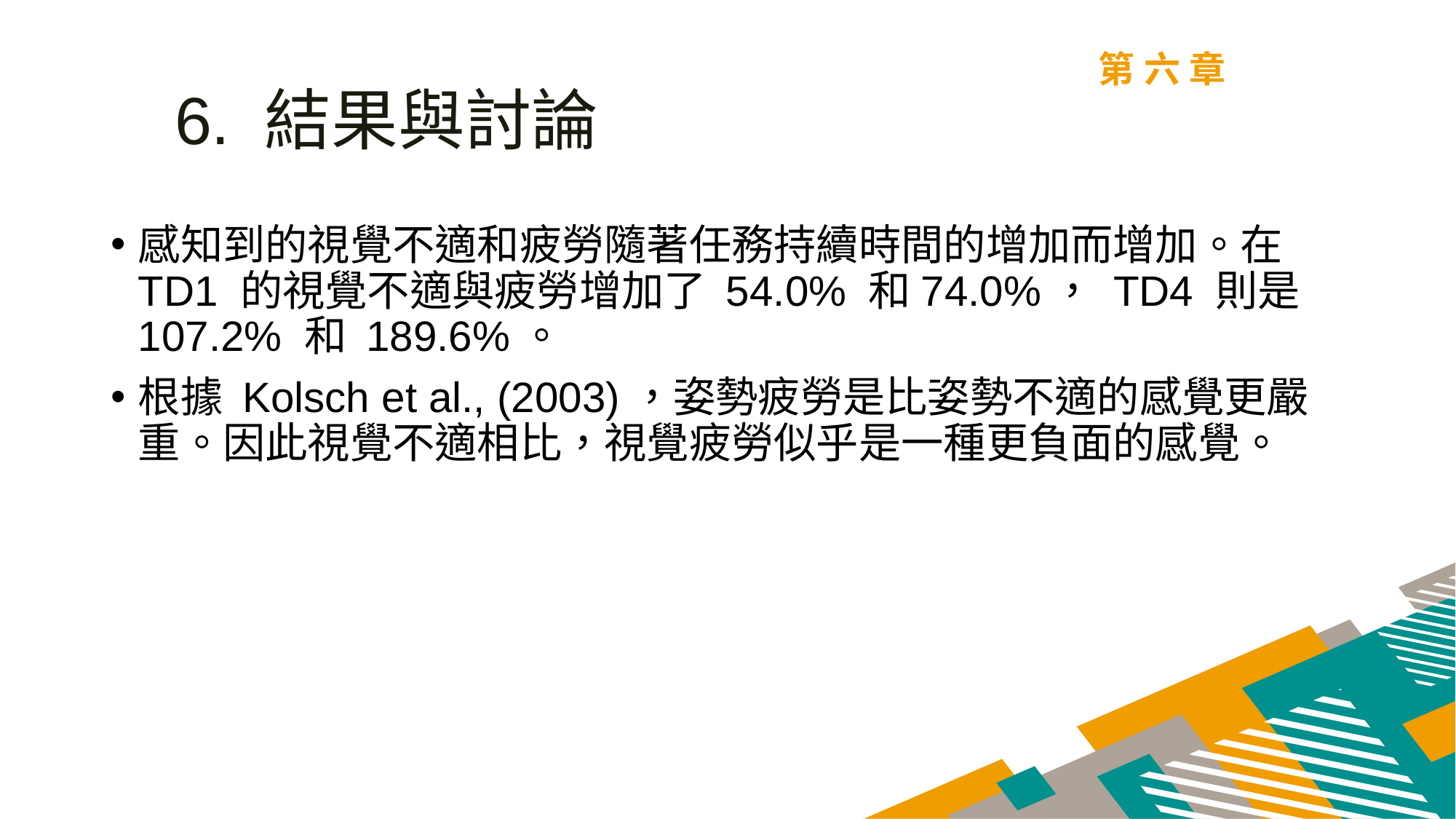

第六章
6. 結果與討論
感知到的視覺不適和疲勞隨著任務持續時間的增加而增加。在 TD1 的視覺不適與疲勞增加了 54.0% 和74.0%， TD4 則是107.2% 和 189.6%。
根據 Kolsch et al., (2003)，姿勢疲勞是比姿勢不適的感覺更嚴重。因此視覺不適相比，視覺疲勞似乎是一種更負面的感覺。